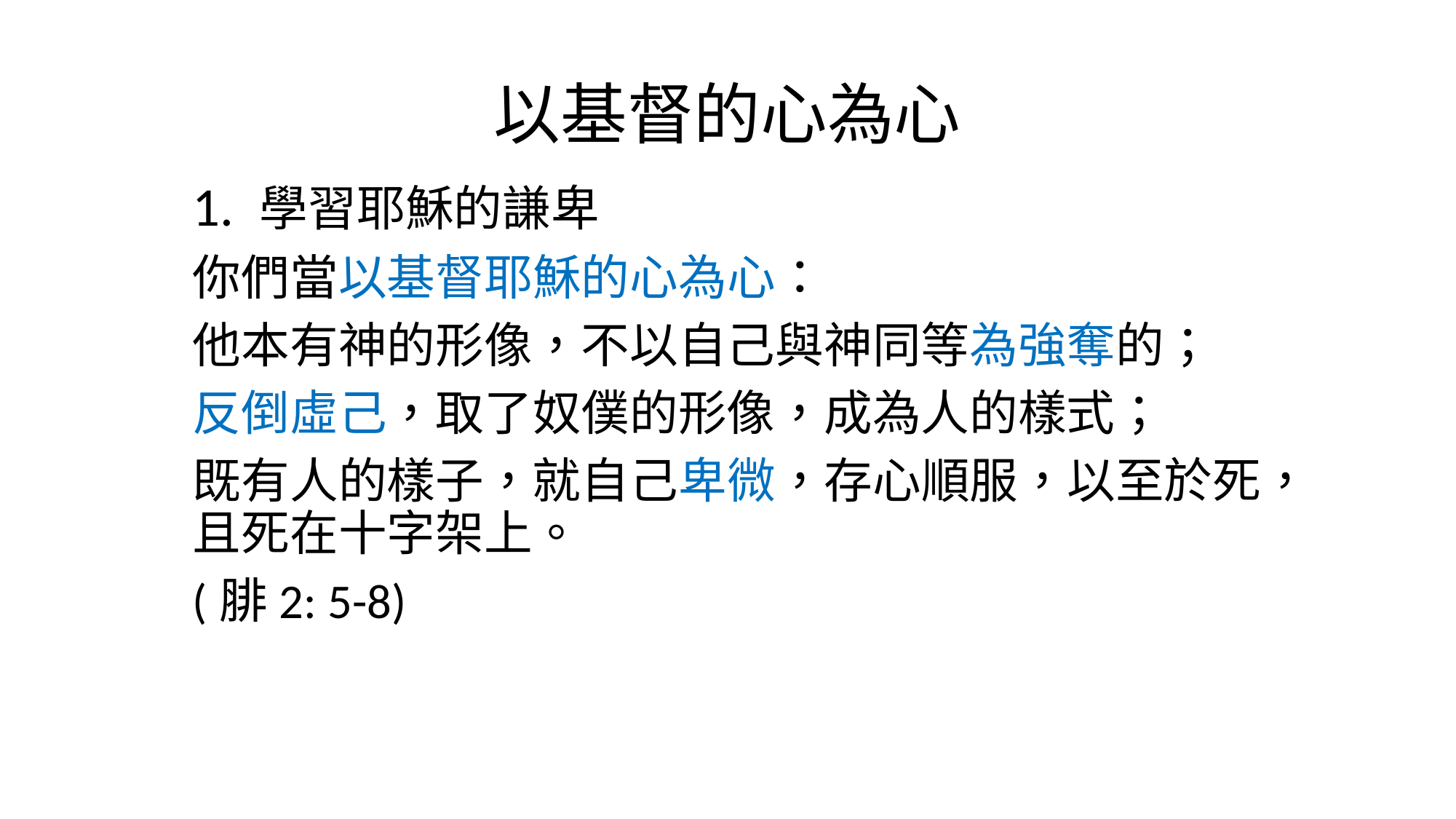

# 以基督的心為心
1. 學習耶穌的謙卑
你們當以基督耶穌的心為心：
他本有神的形像，不以自己與神同等為強奪的；
反倒虛己，取了奴僕的形像，成為人的樣式；
既有人的樣子，就自己卑微，存心順服，以至於死，且死在十字架上。
(腓2: 5-8)